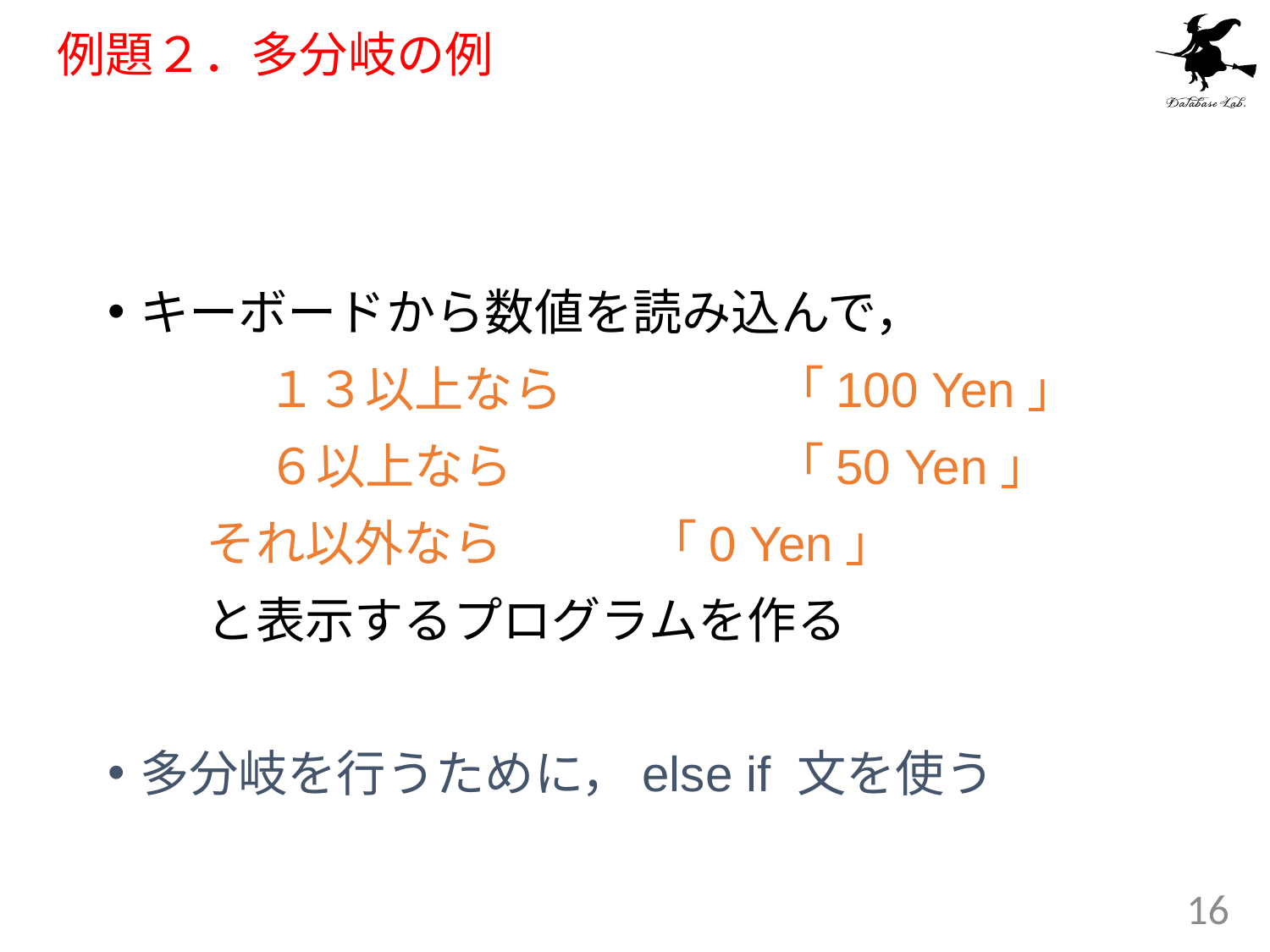

# 例題２．多分岐の例
キーボードから数値を読み込んで，
　　	１３以上なら　　	「100 Yen」
		６以上なら　　　	「50 Yen」
　　それ以外なら　　	「0 Yen」
　　と表示するプログラムを作る

多分岐を行うために，else if 文を使う

16